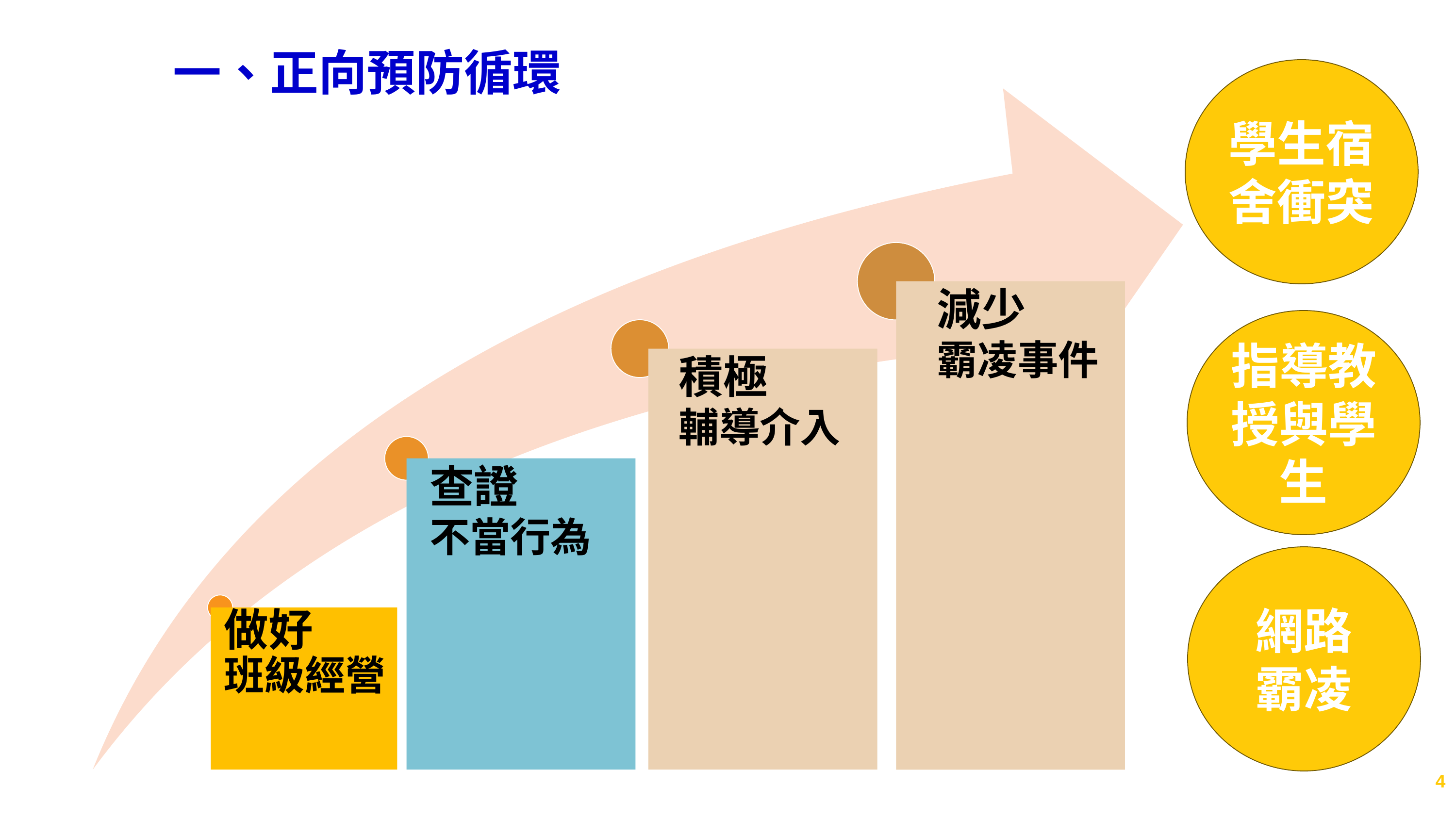

一、正向預防循環
學生宿舍衝突
做好
班級經營
查證
不當行為
積極
輔導介入
減少
霸凌事件

指導教授與學生
網路
霸凌
4